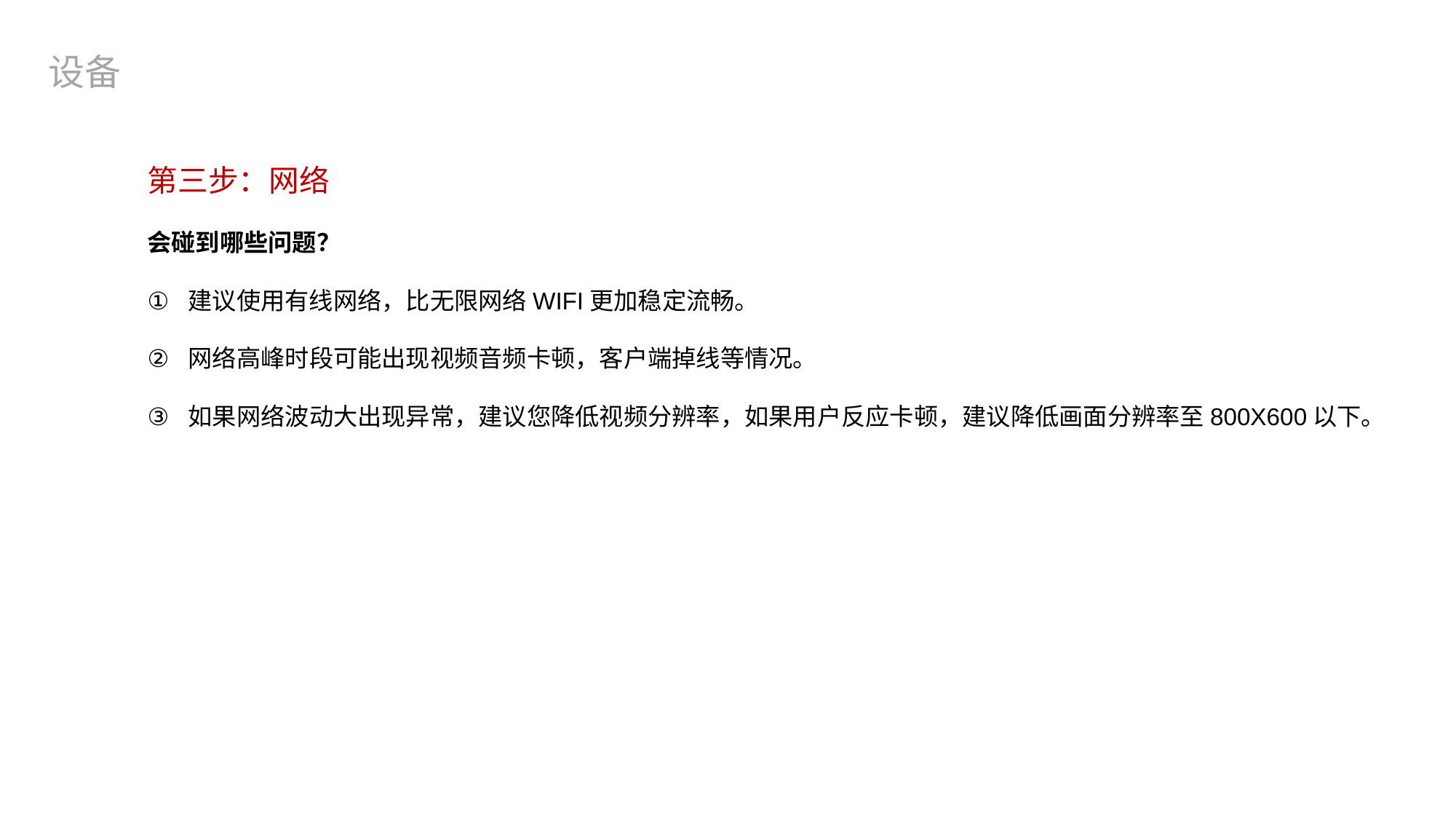

设备
第三步：网络
会碰到哪些问题？
建议使用有线网络，比无限网络WIFI更加稳定流畅。
网络高峰时段可能出现视频音频卡顿，客户端掉线等情况。
如果网络波动大出现异常，建议您降低视频分辨率，如果用户反应卡顿，建议降低画面分辨率至800X600以下。